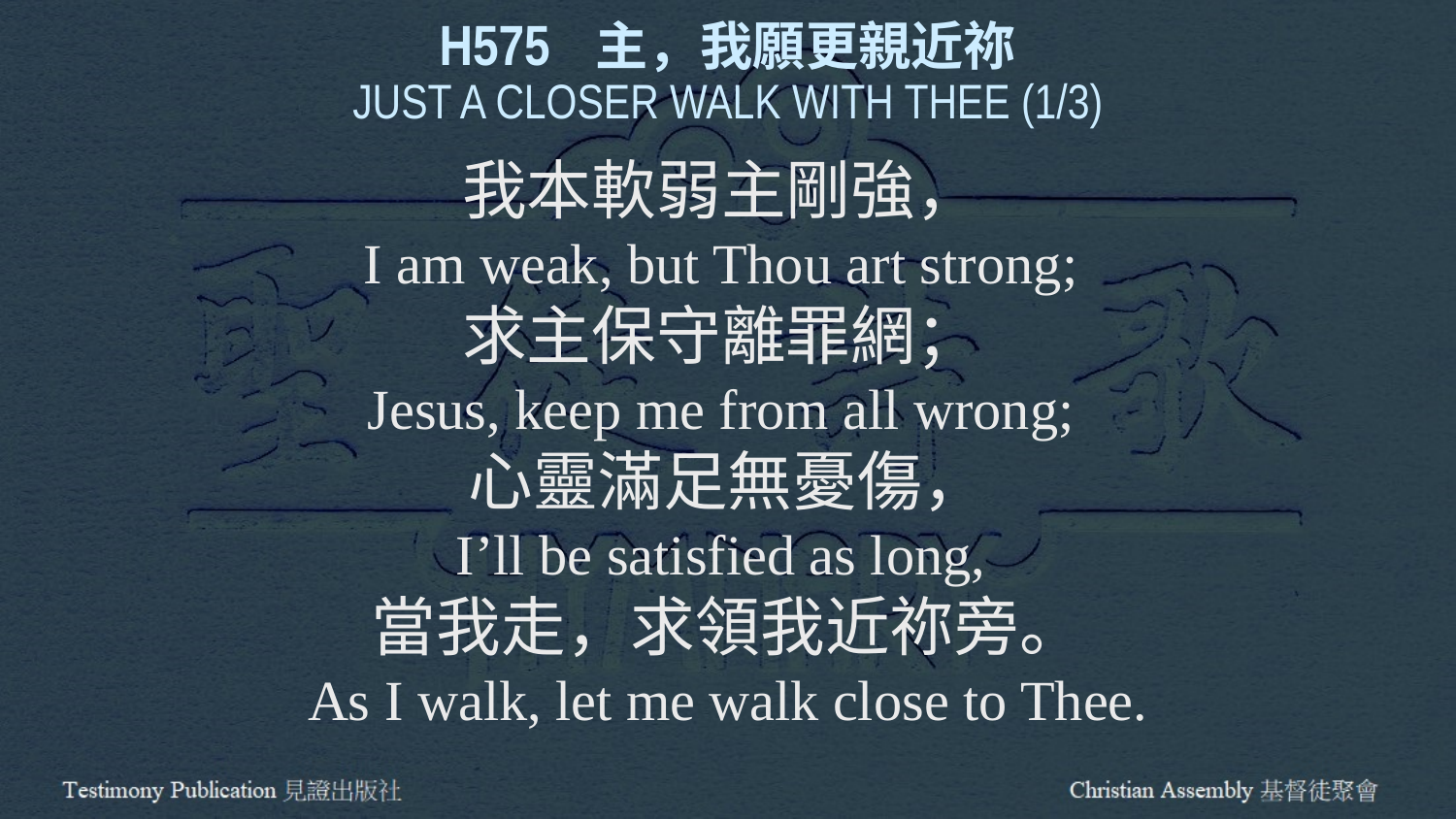

H575  主，我願更親近祢
JUST A CLOSER WALK WITH THEE (1/3)
我本軟弱主剛強，
I am weak, but Thou art strong;
求主保守離罪網；
Jesus, keep me from all wrong;
心靈滿足無憂傷，
I’ll be satisfied as long,
當我走，求領我近祢旁。
As I walk, let me walk close to Thee.